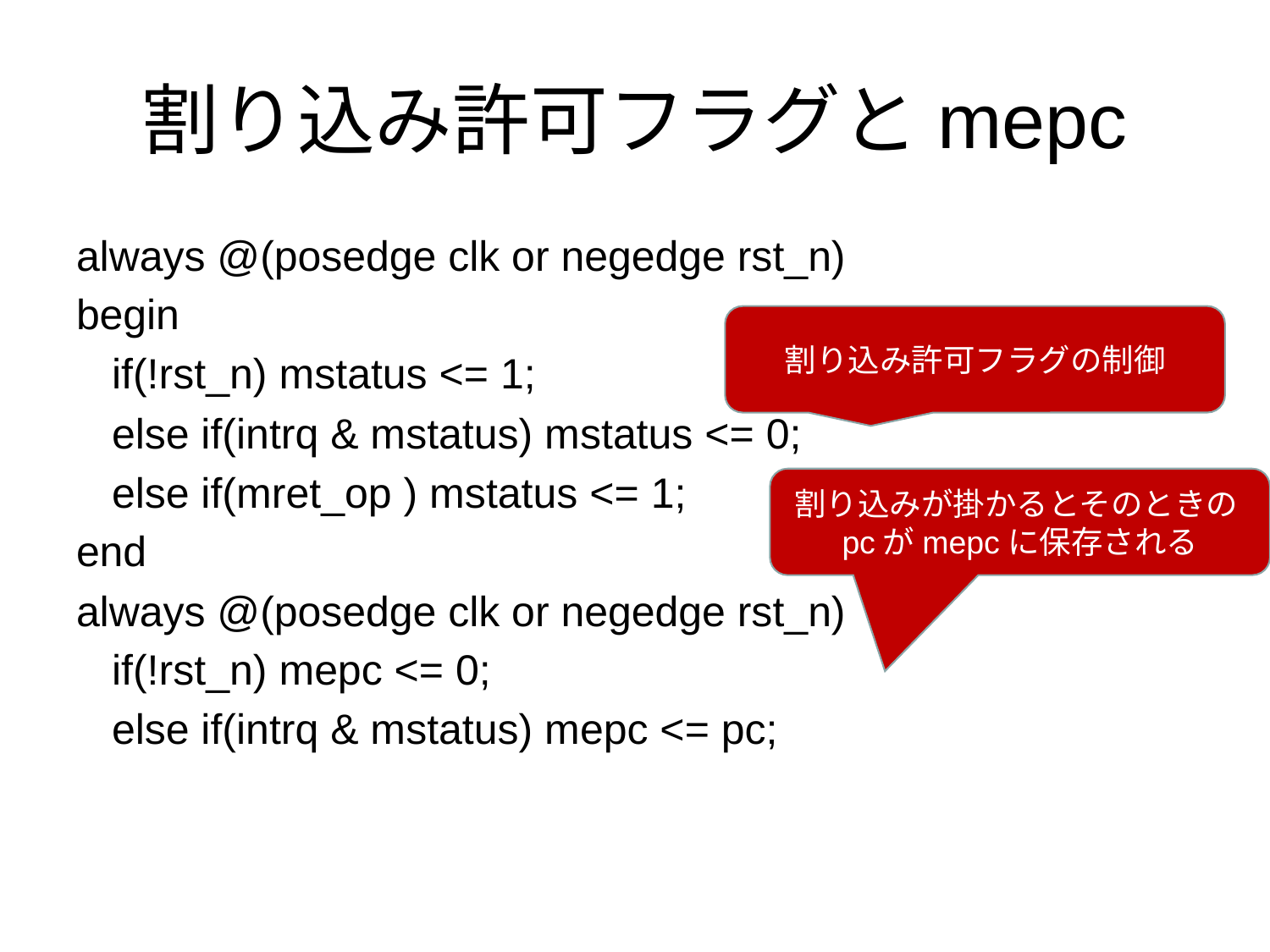

# 割り込み許可フラグとmepc
always @(posedge clk or negedge rst_n)
begin
   if(!rst_n) mstatus <= 1;
   else if(intrq & mstatus) mstatus <= 0;
   else if(mret_op ) mstatus <= 1;
end
always @(posedge clk or negedge rst_n)
   if(!rst_n) mepc <= 0;
   else if(intrq & mstatus) mepc <= pc;

割り込み許可フラグの制御
割り込みが掛かるとそのときのpcがmepcに保存される